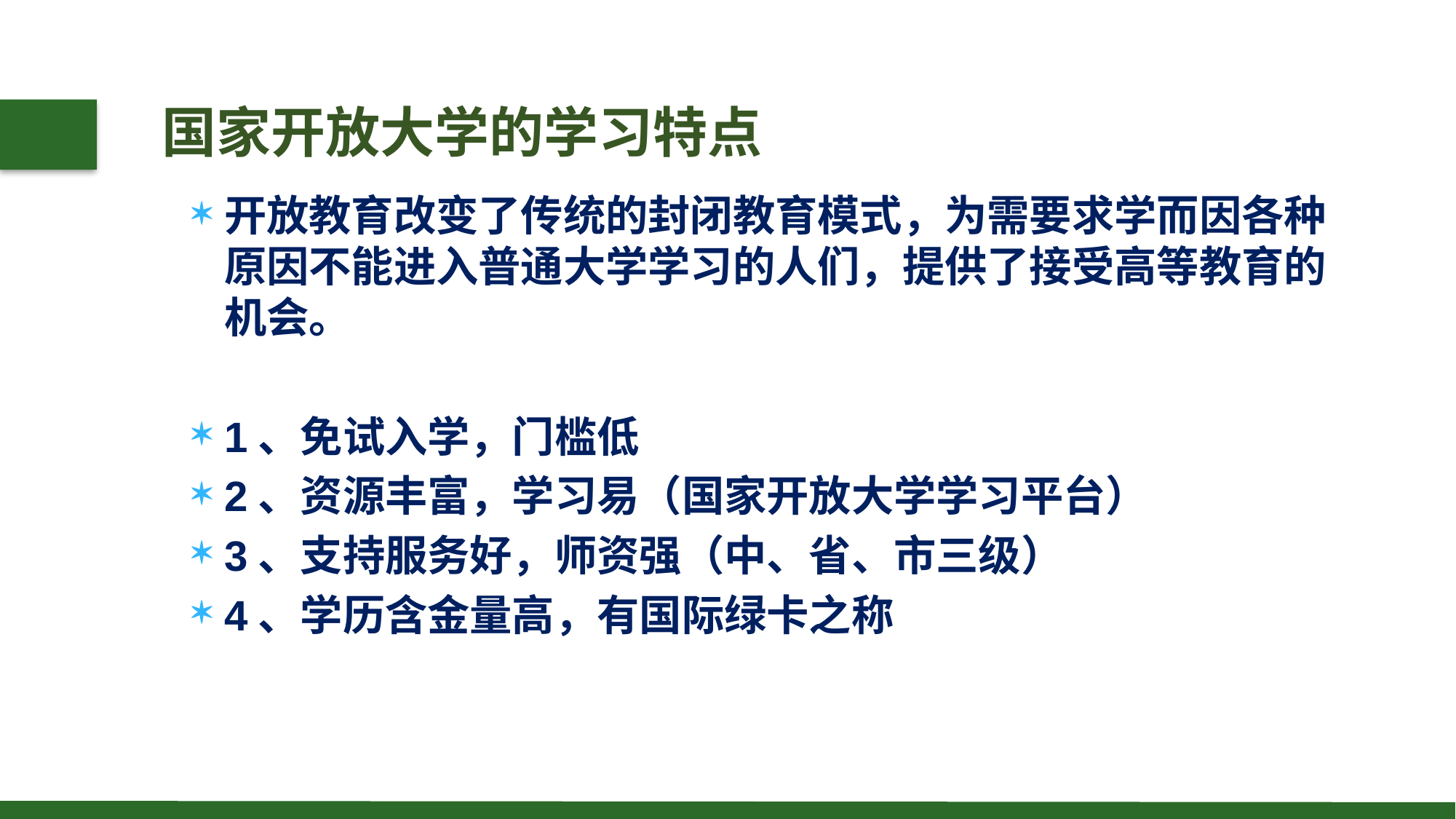

国家开放大学的学习特点

开放教育改变了传统的封闭教育模式，为需要求学而因各种原因不能进入普通大学学习的人们，提供了接受高等教育的机会。

1、免试入学，门槛低
2、资源丰富，学习易（国家开放大学学习平台）
3、支持服务好，师资强（中、省、市三级）
4、学历含金量高，有国际绿卡之称

01

01